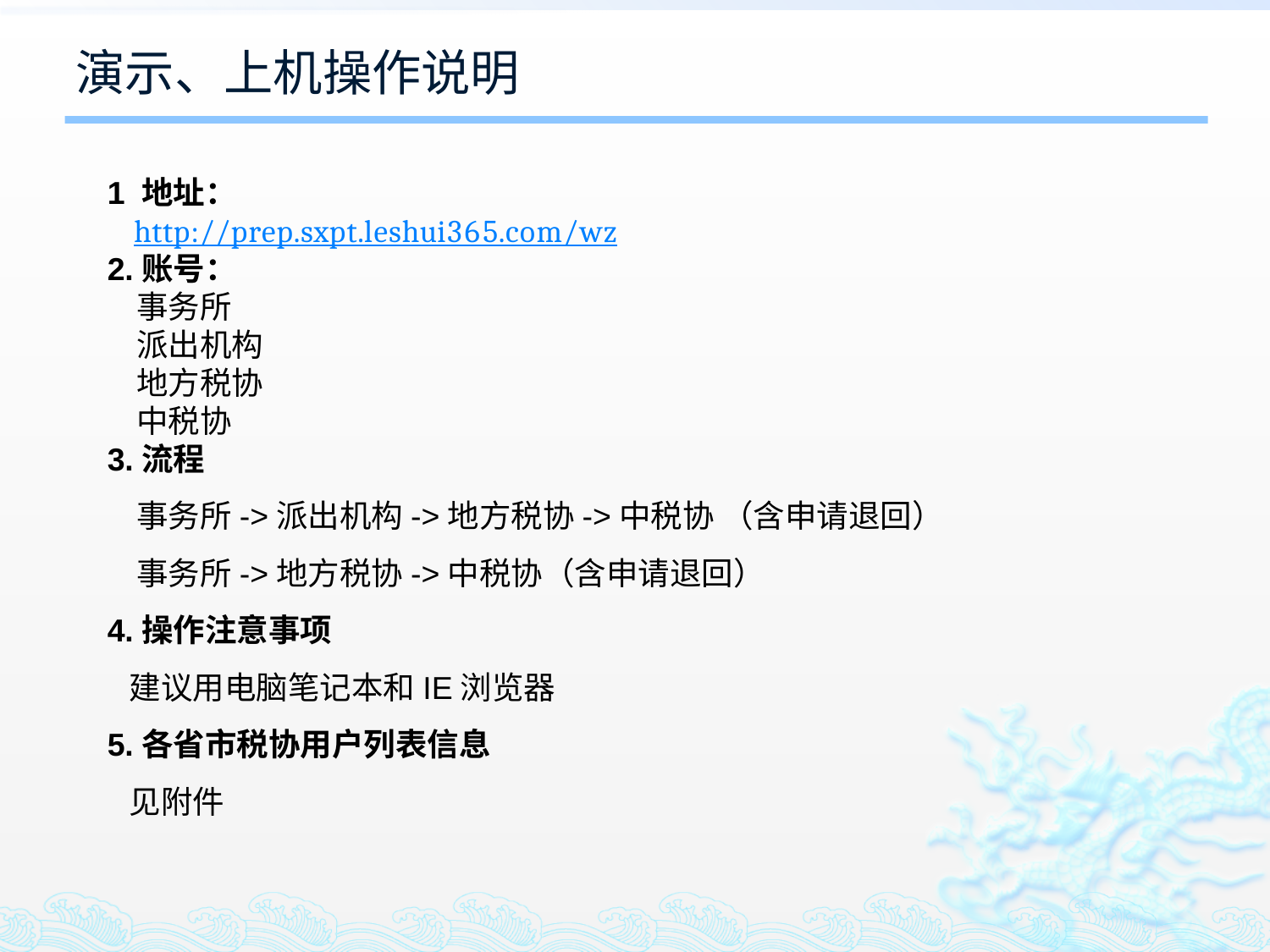

# 演示、上机操作说明
1 地址：
   http://prep.sxpt.leshui365.com/wz
2.账号：
   事务所
   派出机构
   地方税协
   中税协
3.流程
   事务所->派出机构->地方税协->中税协 （含申请退回）
   事务所->地方税协->中税协（含申请退回）
4.操作注意事项
  建议用电脑笔记本和IE浏览器
5.各省市税协用户列表信息
  见附件